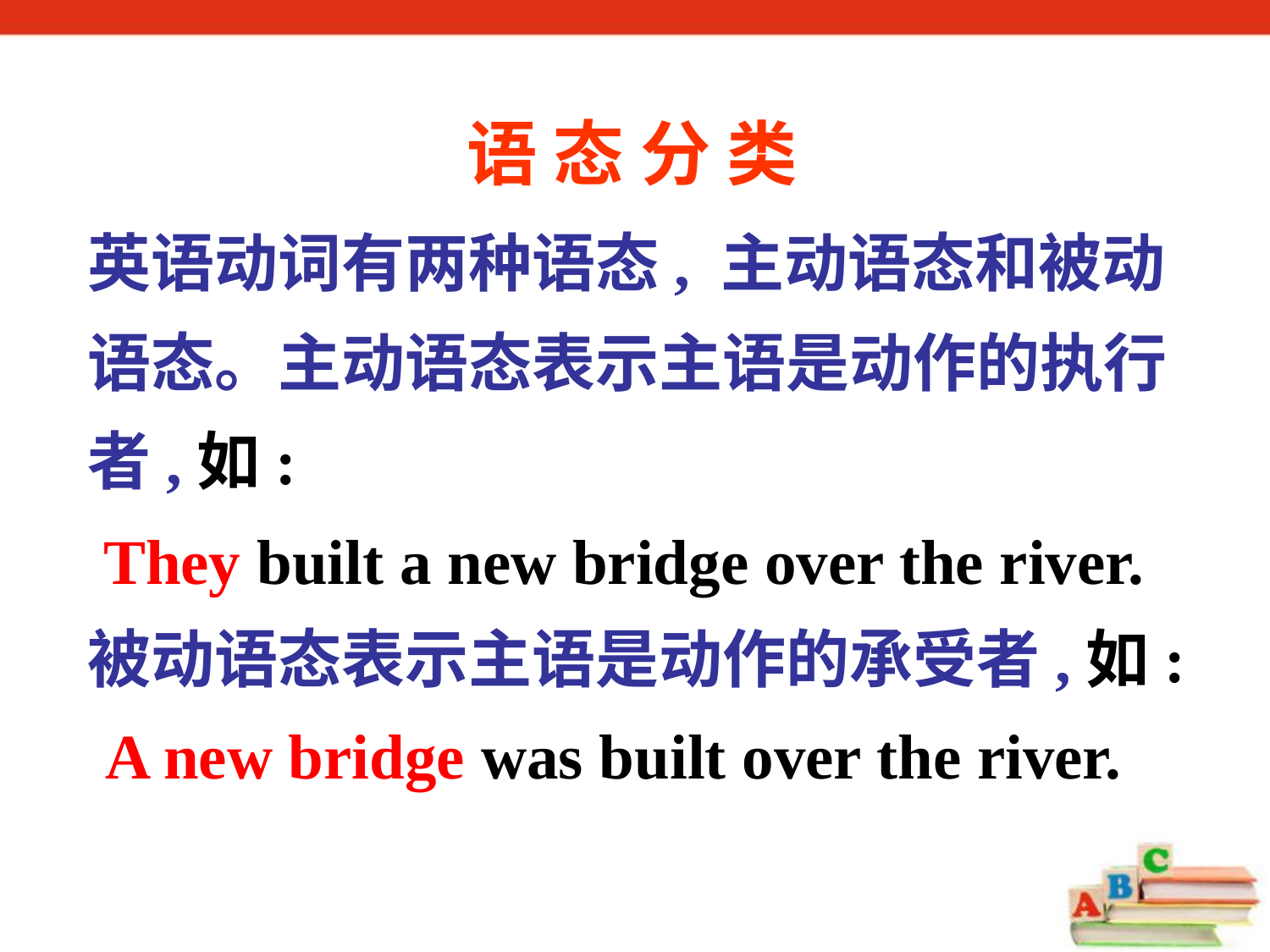

语 态 分 类
英语动词有两种语态, 主动语态和被动语态。主动语态表示主语是动作的执行者,如:
 They built a new bridge over the river.
被动语态表示主语是动作的承受者,如:

A new bridge was built over the river.